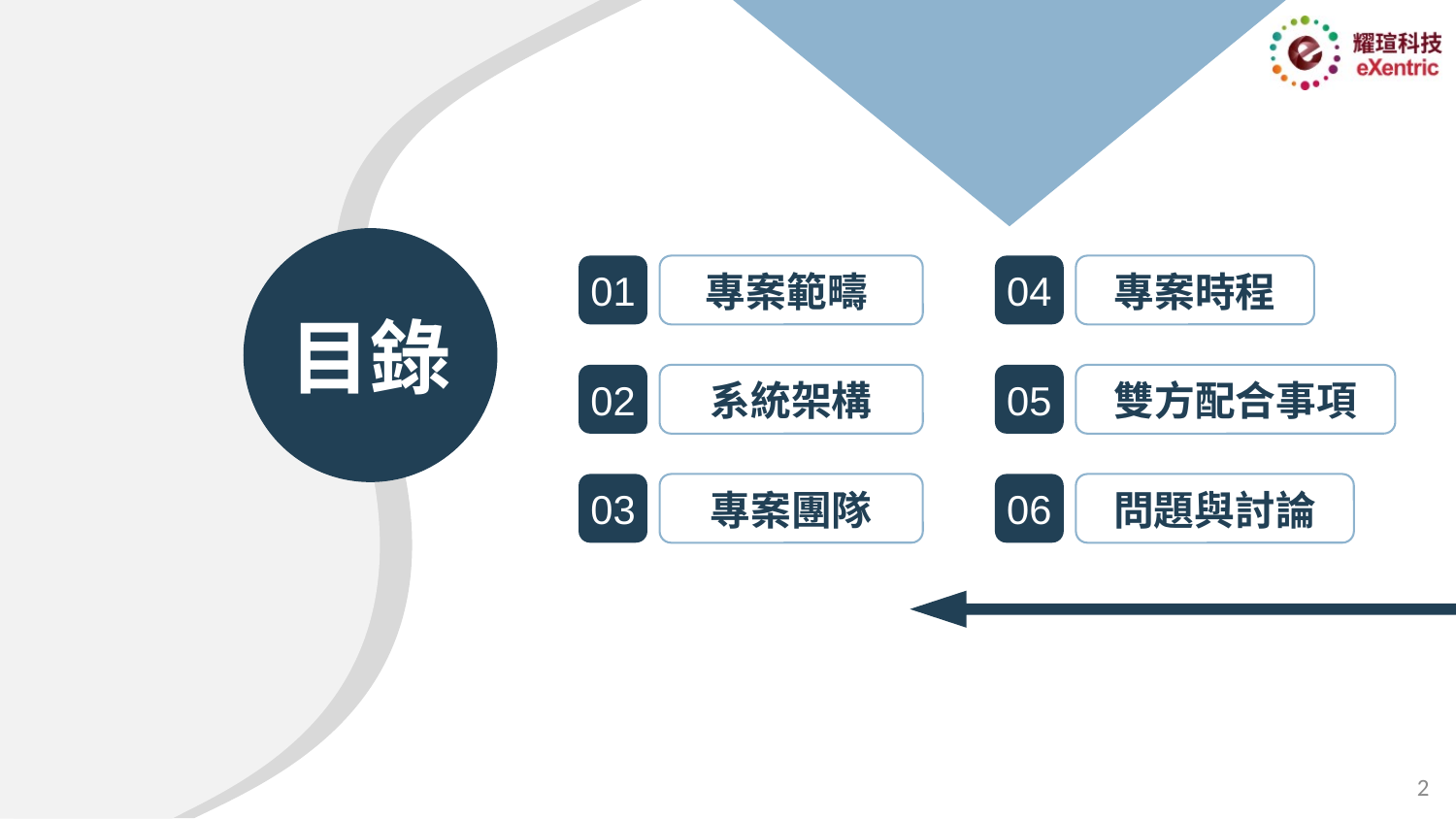

目錄
01
專案範疇
04
專案時程
02
系統架構
05
雙方配合事項
03
專案團隊
06
問題與討論

2